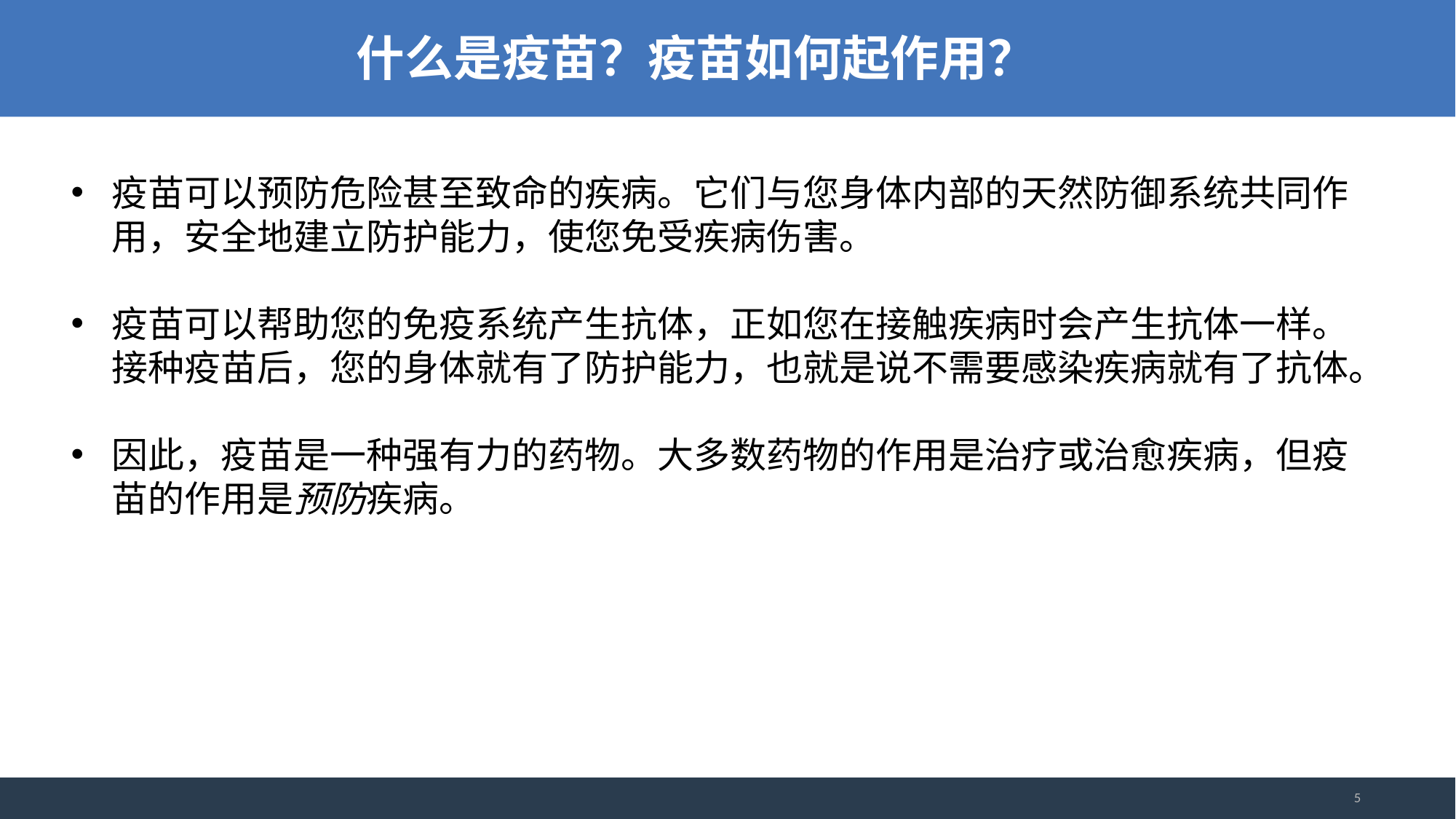

什么是疫苗？疫苗如何起作用？
疫苗可以预防危险甚至致命的疾病。它们与您身体内部的天然防御系统共同作用，安全地建立防护能力，使您免受疾病伤害。

疫苗可以帮助您的免疫系统产生抗体，正如您在接触疾病时会产生抗体一样。接种疫苗后，您的身体就有了防护能力，也就是说不需要感染疾病就有了抗体。

因此，疫苗是一种强有力的药物。大多数药物的作用是治疗或治愈疾病，但疫苗的作用是预防疾病。

5